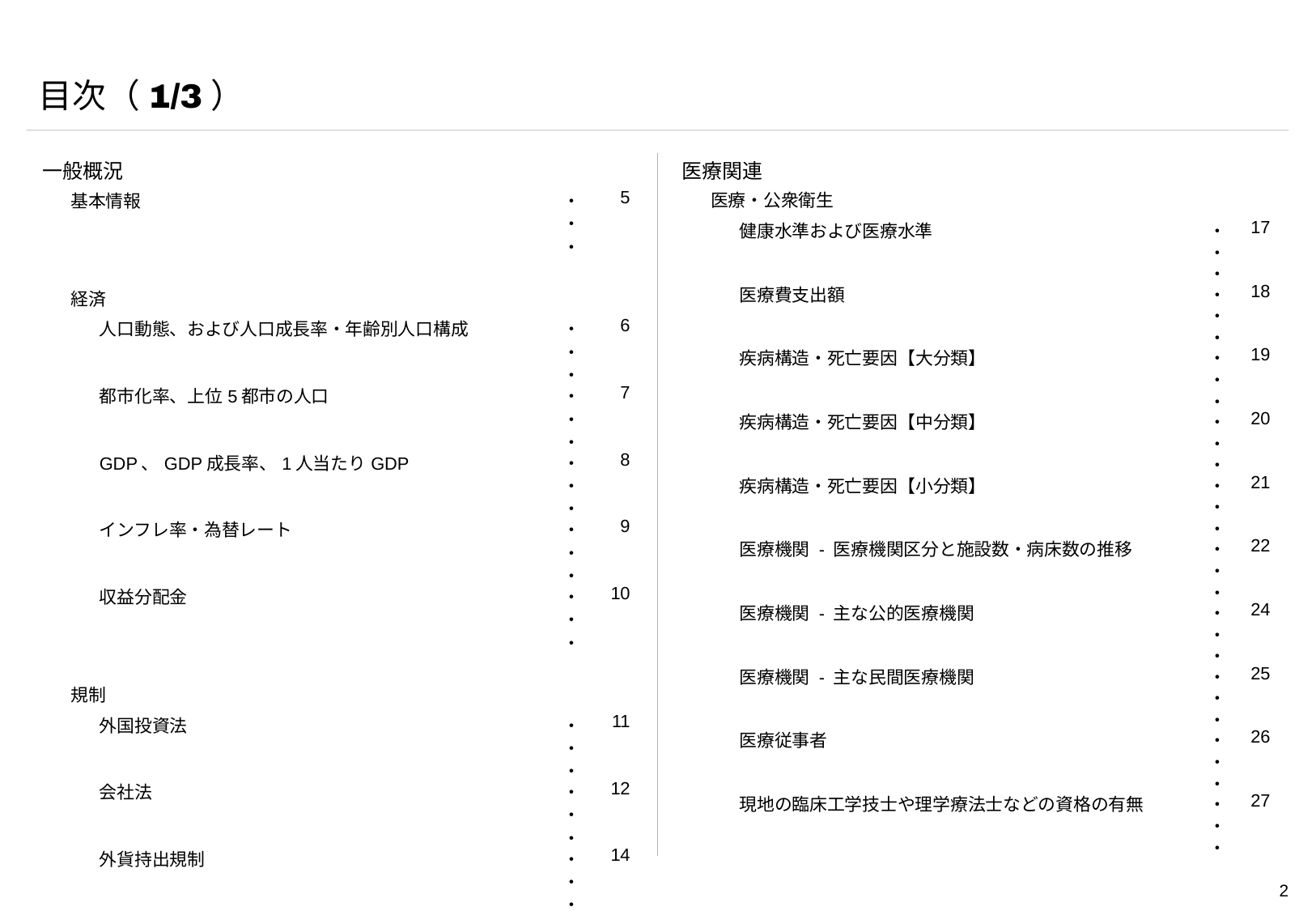

目次（1/3）
| 一般概況 |  |  |  |  |
| --- | --- | --- | --- | --- |
|  | 基本情報 |  | ・・・ | 5 |
|  |  |  |  |  |
|  | 経済 |  |  |  |
|  |  | 人口動態、および人口成長率・年齢別人口構成 | ・・・ | 6 |
|  |  | 都市化率、上位5都市の人口 | ・・・ | 7 |
|  |  | GDP、GDP成長率、1人当たりGDP | ・・・ | 8 |
|  |  | インフレ率・為替レート | ・・・ | 9 |
|  |  | 収益分配金 | ・・・ | 10 |
|  |  |  |  |  |
|  | 規制 |  |  |  |
|  |  | 外国投資法 | ・・・ | 11 |
|  |  | 会社法 | ・・・ | 12 |
|  |  | 外貨持出規制 | ・・・ | 14 |
|  |  | 外資優遇と経済特区 | ・・・ | 15 |
| 医療関連 |  |  |  |  |
| --- | --- | --- | --- | --- |
|  | 医療・公衆衛生 |  |  |  |
|  |  | 健康水準および医療水準 | ・・・ | 17 |
|  |  | 医療費支出額 | ・・・ | 18 |
|  |  | 疾病構造・死亡要因【大分類】 | ・・・ | 19 |
|  |  | 疾病構造・死亡要因【中分類】 | ・・・ | 20 |
|  |  | 疾病構造・死亡要因【小分類】 | ・・・ | 21 |
|  |  | 医療機関 - 医療機関区分と施設数・病床数の推移 | ・・・ | 22 |
|  |  | 医療機関 - 主な公的医療機関 | ・・・ | 24 |
|  |  | 医療機関 - 主な民間医療機関 | ・・・ | 25 |
|  |  | 医療従事者 | ・・・ | 26 |
|  |  | 現地の臨床工学技士や理学療法士などの資格の有無 | ・・・ | 27 |